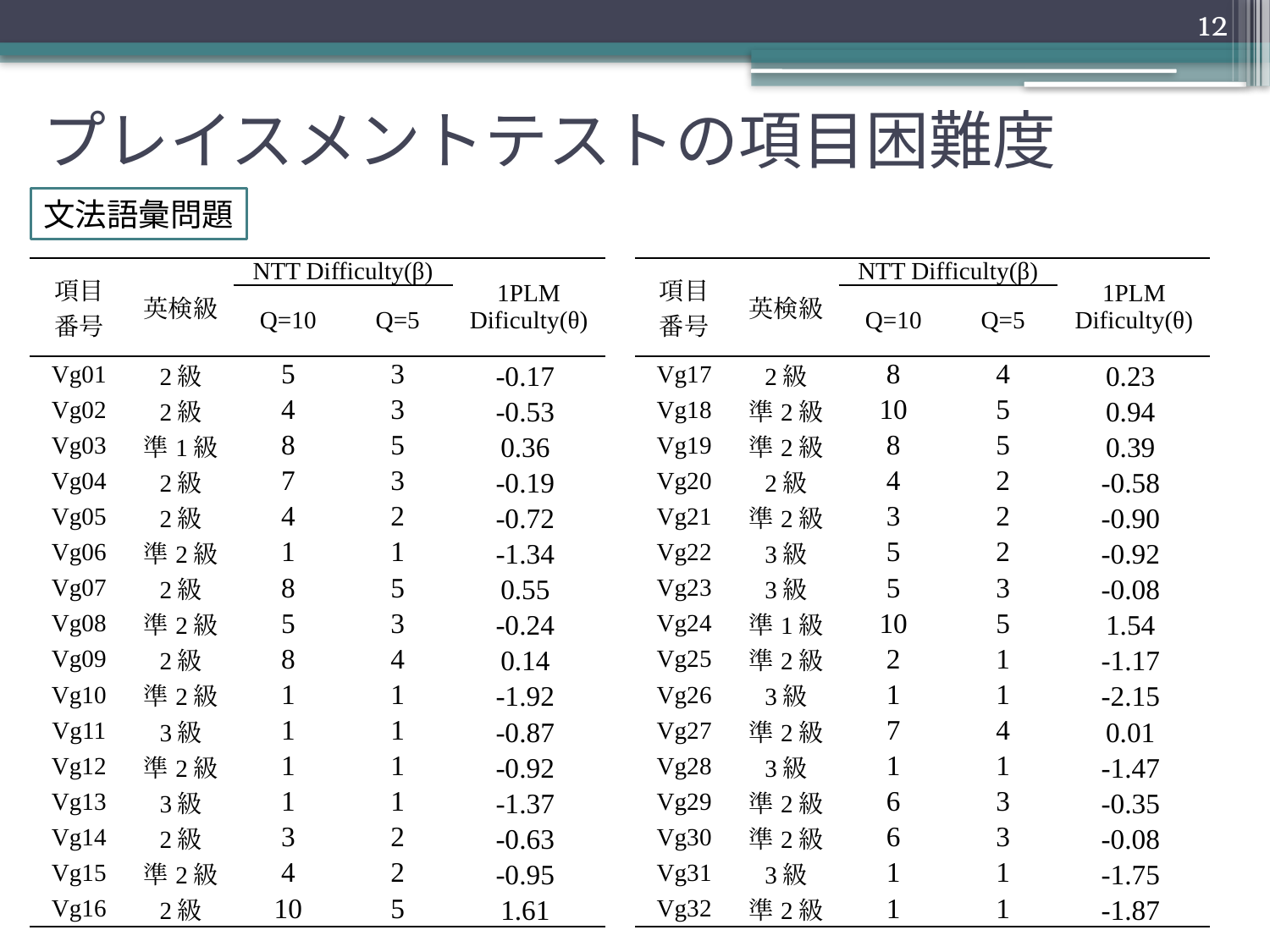

12
# プレイスメントテストの項目困難度
文法語彙問題
| 項目 番号 | 英検級 | NTT Difficulty(β) |  | 1PLM Dificulty(θ) |
| --- | --- | --- | --- | --- |
|  |  | Q=10 | Q=5 |  |
| Vg01 | 2級 | 5 | 3 | -0.17 |
| Vg02 | 2級 | 4 | 3 | -0.53 |
| Vg03 | 準1級 | 8 | 5 | 0.36 |
| Vg04 | 2級 | 7 | 3 | -0.19 |
| Vg05 | 2級 | 4 | 2 | -0.72 |
| Vg06 | 準2級 | 1 | 1 | -1.34 |
| Vg07 | 2級 | 8 | 5 | 0.55 |
| Vg08 | 準2級 | 5 | 3 | -0.24 |
| Vg09 | 2級 | 8 | 4 | 0.14 |
| Vg10 | 準2級 | 1 | 1 | -1.92 |
| Vg11 | 3級 | 1 | 1 | -0.87 |
| Vg12 | 準2級 | 1 | 1 | -0.92 |
| Vg13 | 3級 | 1 | 1 | -1.37 |
| Vg14 | 2級 | 3 | 2 | -0.63 |
| Vg15 | 準2級 | 4 | 2 | -0.95 |
| Vg16 | 2級 | 10 | 5 | 1.61 |
| 項目 番号 | 英検級 | NTT Difficulty(β) |  | 1PLM Dificulty(θ) |
| --- | --- | --- | --- | --- |
|  |  | Q=10 | Q=5 |  |
| Vg17 | 2級 | 8 | 4 | 0.23 |
| Vg18 | 準2級 | 10 | 5 | 0.94 |
| Vg19 | 準2級 | 8 | 5 | 0.39 |
| Vg20 | 2級 | 4 | 2 | -0.58 |
| Vg21 | 準2級 | 3 | 2 | -0.90 |
| Vg22 | 3級 | 5 | 2 | -0.92 |
| Vg23 | 3級 | 5 | 3 | -0.08 |
| Vg24 | 準1級 | 10 | 5 | 1.54 |
| Vg25 | 準2級 | 2 | 1 | -1.17 |
| Vg26 | 3級 | 1 | 1 | -2.15 |
| Vg27 | 準2級 | 7 | 4 | 0.01 |
| Vg28 | 3級 | 1 | 1 | -1.47 |
| Vg29 | 準2級 | 6 | 3 | -0.35 |
| Vg30 | 準2級 | 6 | 3 | -0.08 |
| Vg31 | 3級 | 1 | 1 | -1.75 |
| Vg32 | 準2級 | 1 | 1 | -1.87 |